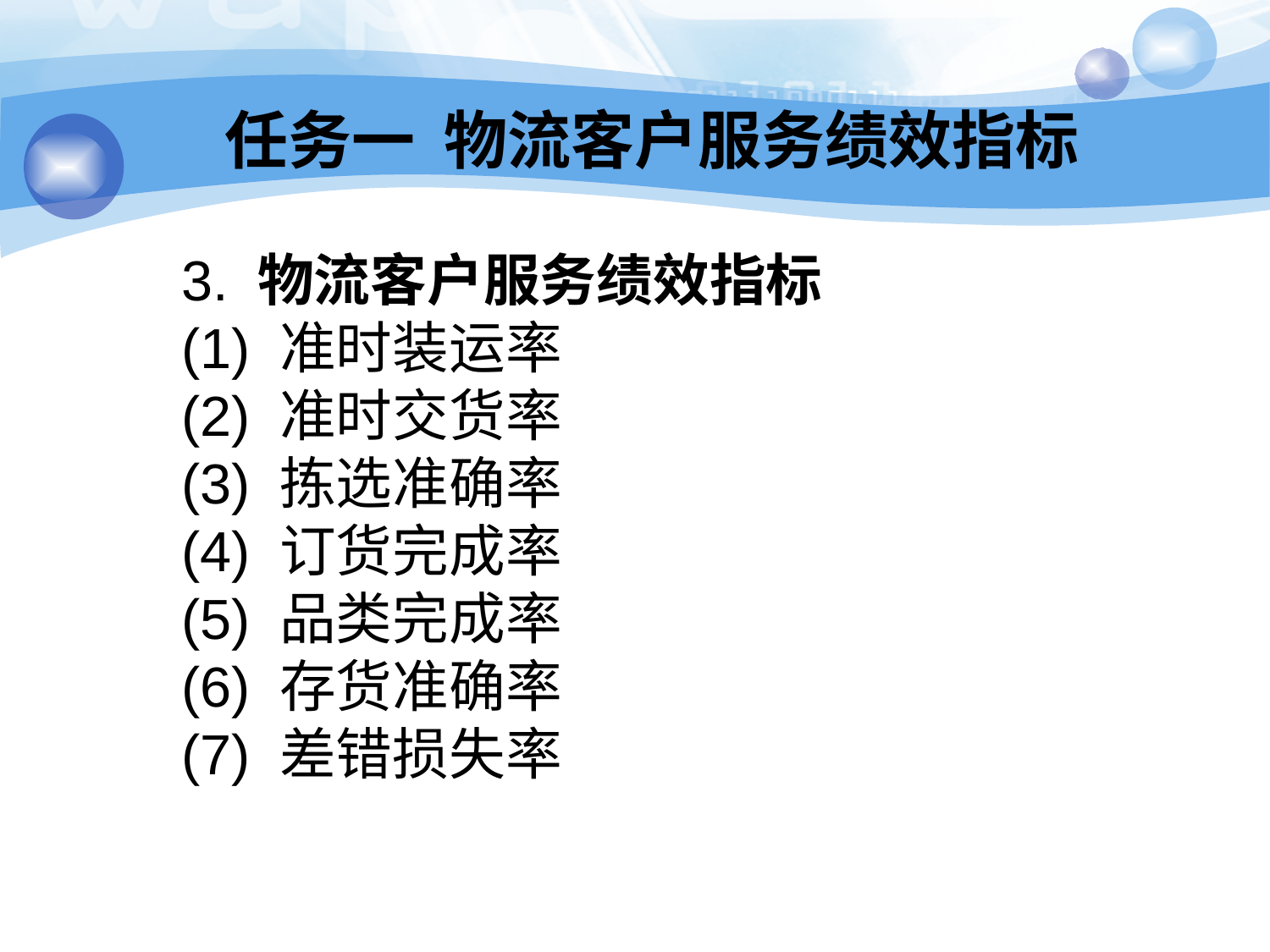

任务一  物流客户服务绩效指标
3. 物流客户服务绩效指标
(1) 准时装运率
(2) 准时交货率
(3) 拣选准确率
(4) 订货完成率
(5) 品类完成率
(6) 存货准确率
(7) 差错损失率